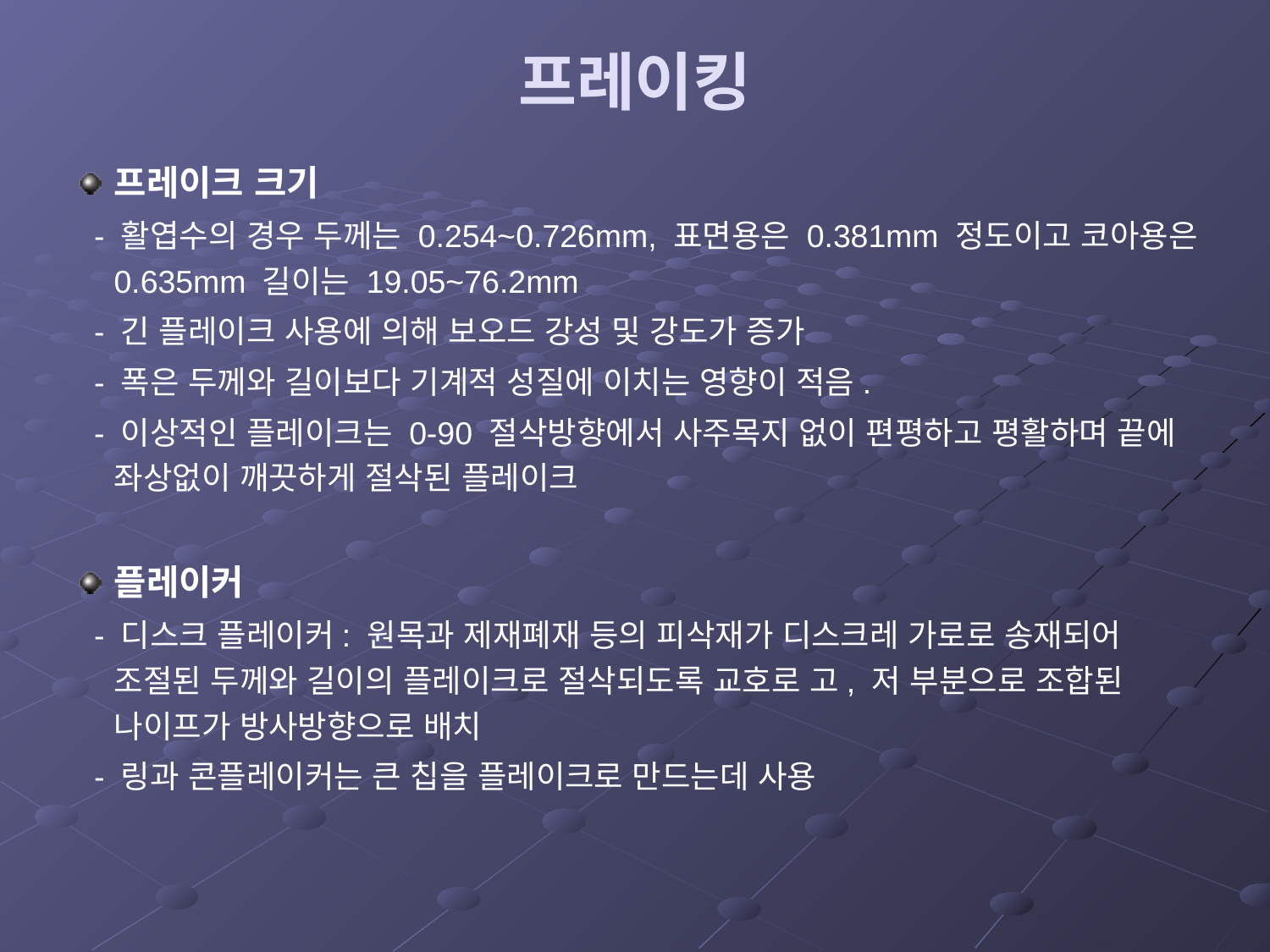

# 프레이킹
프레이크 크기
  - 활엽수의 경우 두께는 0.254~0.726mm, 표면용은 0.381mm 정도이고 코아용은 0.635mm 길이는 19.05~76.2mm
  - 긴 플레이크 사용에 의해 보오드 강성 및 강도가 증가
  - 폭은 두께와 길이보다 기계적 성질에 이치는 영향이 적음.
  - 이상적인 플레이크는 0-90 절삭방향에서 사주목지 없이 편평하고 평활하며 끝에 좌상없이 깨끗하게 절삭된 플레이크

플레이커
  - 디스크 플레이커: 원목과 제재폐재 등의 피삭재가 디스크레 가로로 송재되어 조절된 두께와 길이의 플레이크로 절삭되도록 교호로 고, 저 부분으로 조합된 나이프가 방사방향으로 배치
  - 링과 콘플레이커는 큰 칩을 플레이크로 만드는데 사용